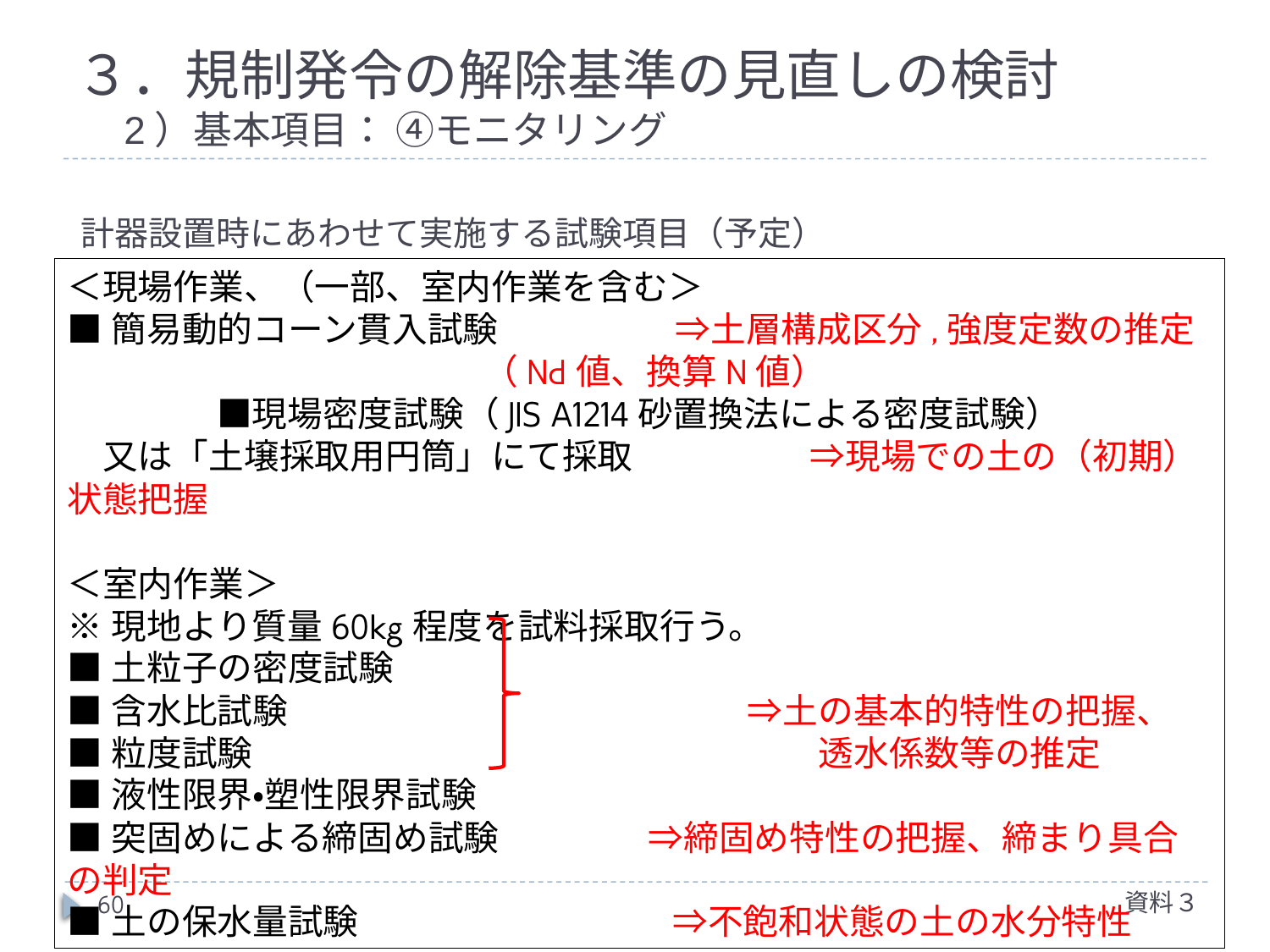

# ３．規制発令の解除基準の見直しの検討 　2）基本項目： ④モニタリング
計器設置時にあわせて実施する試験項目（予定）
＜現場作業、（一部、室内作業を含む＞
■簡易動的コーン貫入試験　　　　　⇒土層構成区分,強度定数の推定
                                                    （Nd値、換算N値）　　　　　　　　　　　　　　 ■現場密度試験（JIS A1214砂置換法による密度試験）
　又は「土壌採取用円筒」にて採取　　　　　⇒現場での土の（初期）状態把握

＜室内作業＞
※現地より質量60kg程度を試料採取行う。
■土粒子の密度試験
■含水比試験　　　　　　　　　　　　　⇒土の基本的特性の把握、
■粒度試験　　　　　　　　　　　　　　　　透水係数等の推定
■液性限界・塑性限界試験
■突固めによる締固め試験　　　　 ⇒締固め特性の把握、締まり具合の判定
■土の保水量試験　　　　　　　　    ⇒不飽和状態の土の水分特性

資料３
60